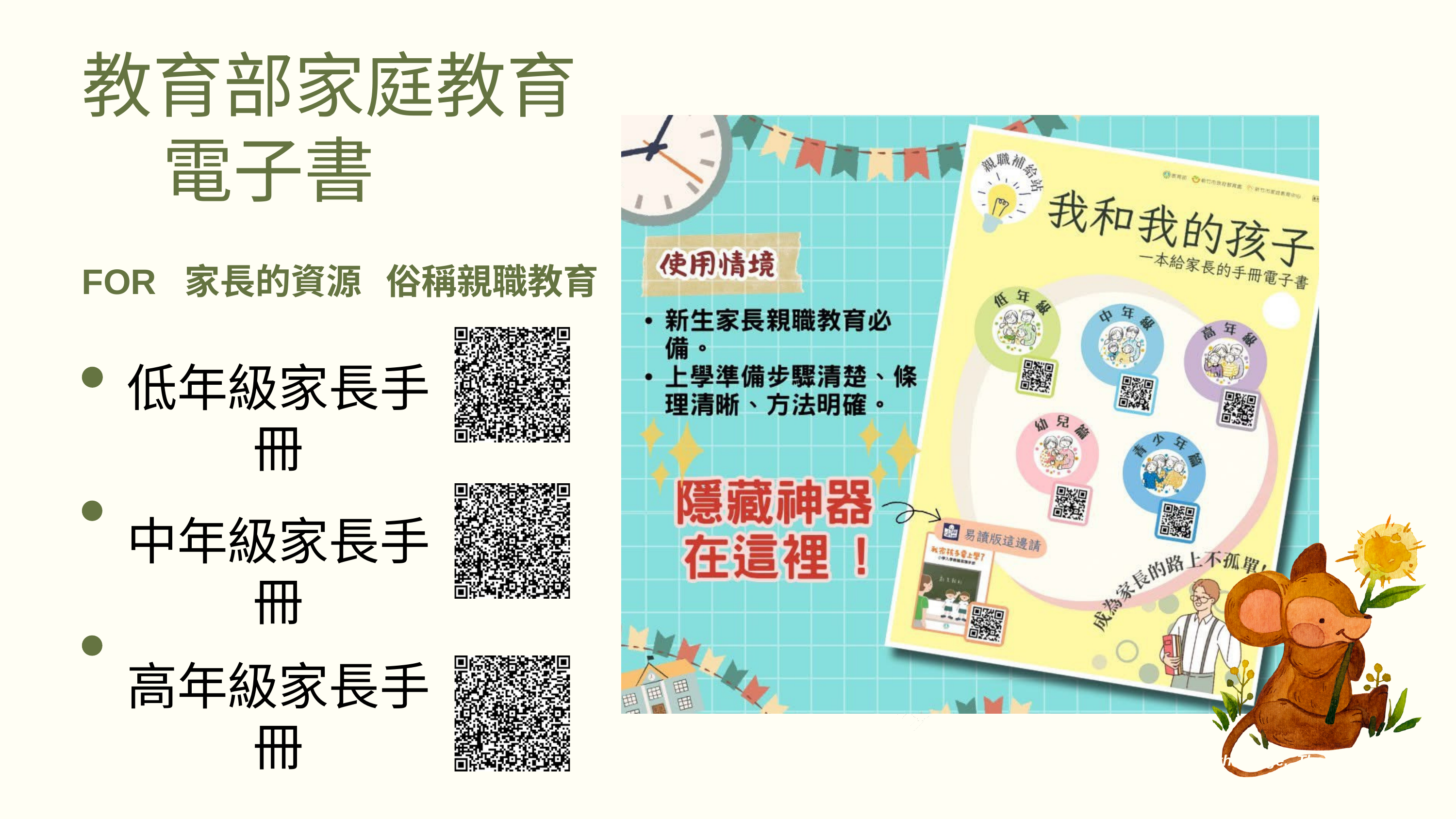

教育部家庭教育
    電子書
FOR  家長的資源   俗稱親職教育

低年級家長手冊

中年級家長手冊

高年級家長手冊

Kindly delete this note after editing this page.  Thank you!